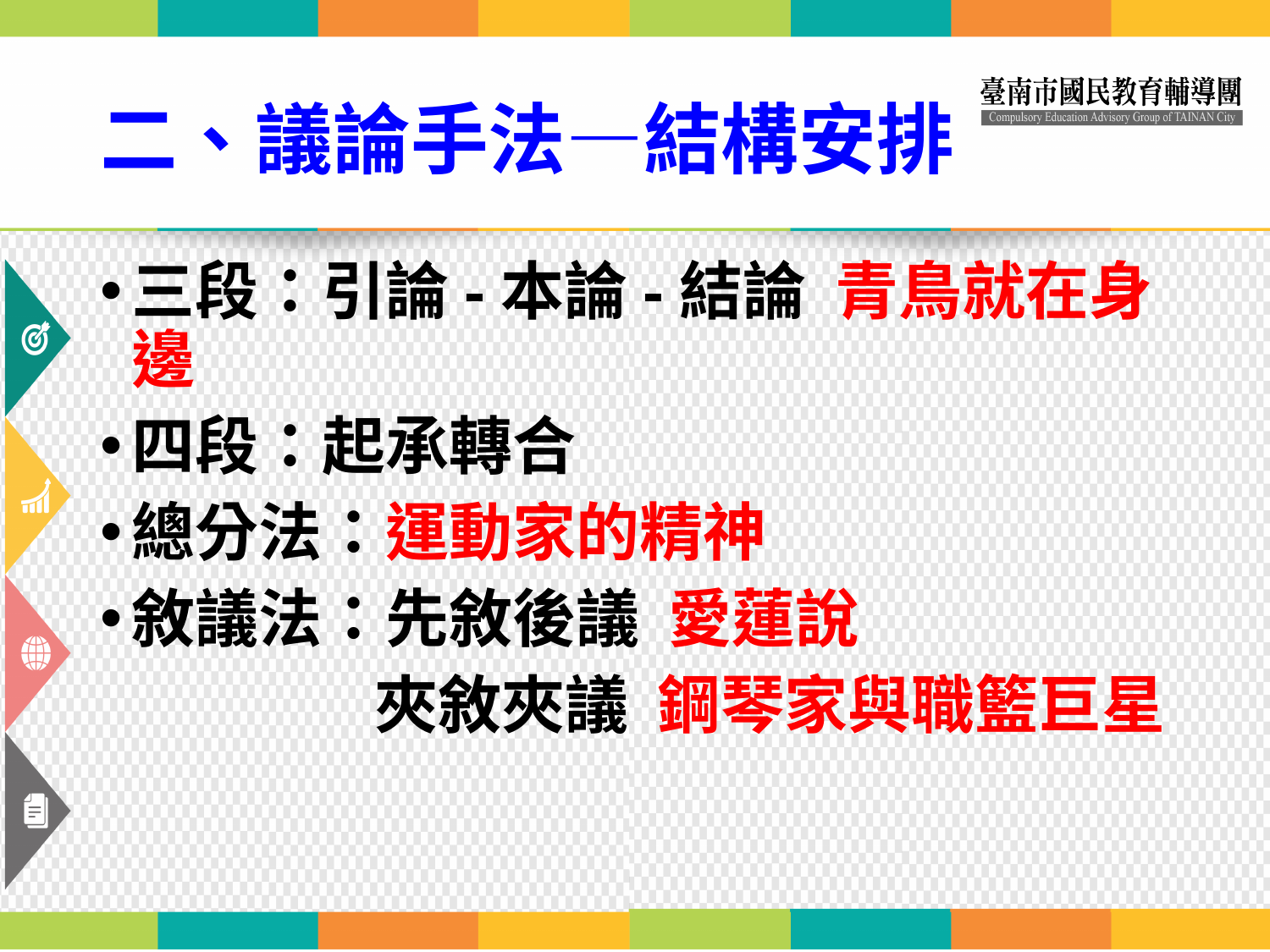

# 二、議論手法—結構安排
三段：引論-本論-結論  青鳥就在身邊
四段：起承轉合
總分法：運動家的精神
敘議法：先敘後議  愛蓮說
                  夾敘夾議  鋼琴家與職籃巨星